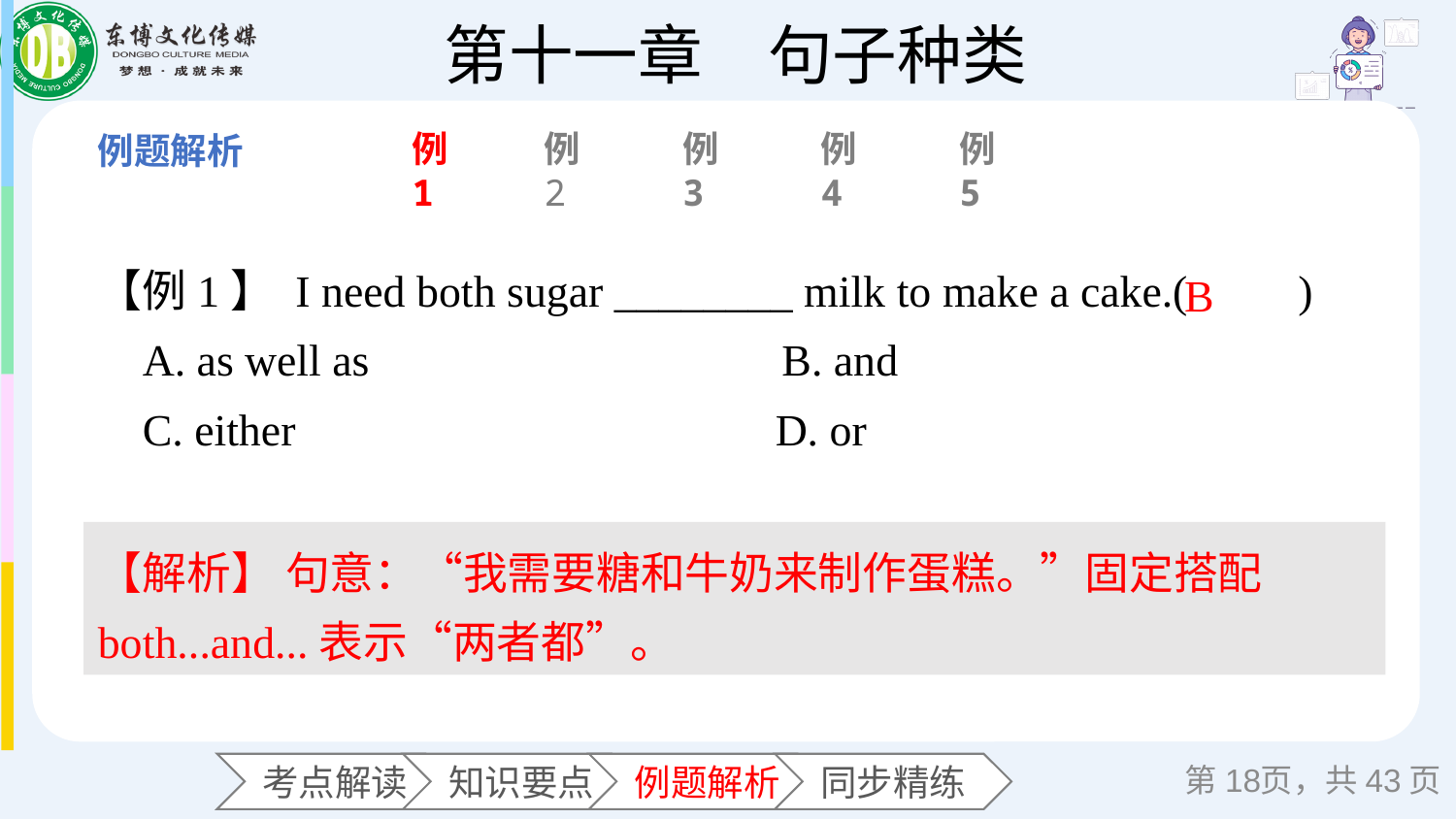

例1
例2
例3
例4
例5
【例1】 I need both sugar ________ milk to make a cake.(　　)
    A. as well as                                     B. and
    C. either                                           D. or

B
【解析】 句意：“我需要糖和牛奶来制作蛋糕。”固定搭配both...and...表示“两者都”。
第18页，共43页